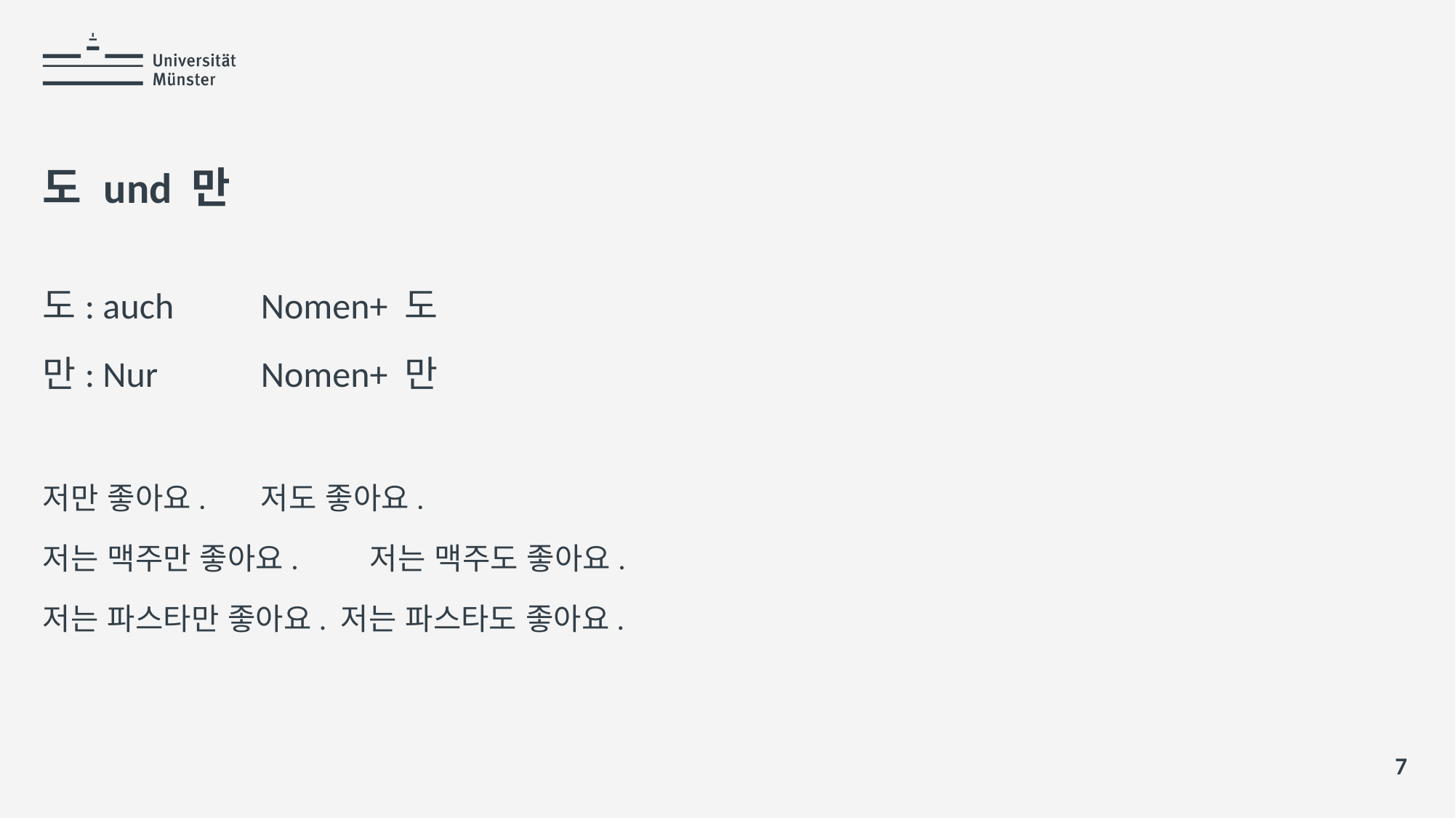

Hier steht der Titel der Präsentation
Name: der Referentin / des Referenten
# 도 und 만
도: auch	Nomen+ 도
만: Nur	Nomen+ 만

저만 좋아요.	저도 좋아요.
저는 맥주만 좋아요. 	저는 맥주도 좋아요.
저는 파스타만 좋아요. 저는 파스타도 좋아요.
7